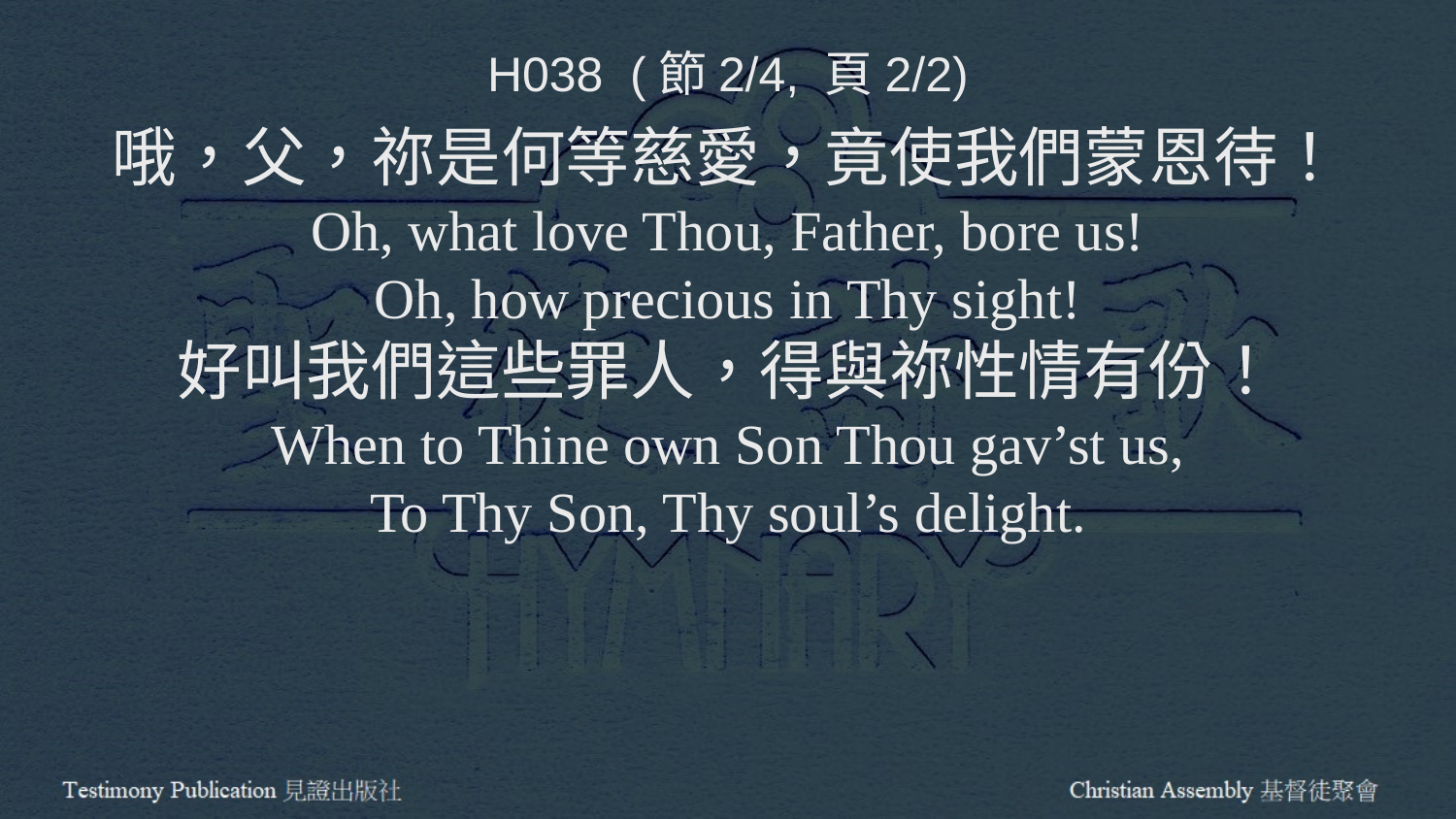

H038  (節2/4, 頁2/2)
哦，父，祢是何等慈愛，竟使我們蒙恩待！
Oh, what love Thou, Father, bore us!
Oh, how precious in Thy sight!
好叫我們這些罪人，得與祢性情有份！
When to Thine own Son Thou gav’st us,
To Thy Son, Thy soul’s delight.